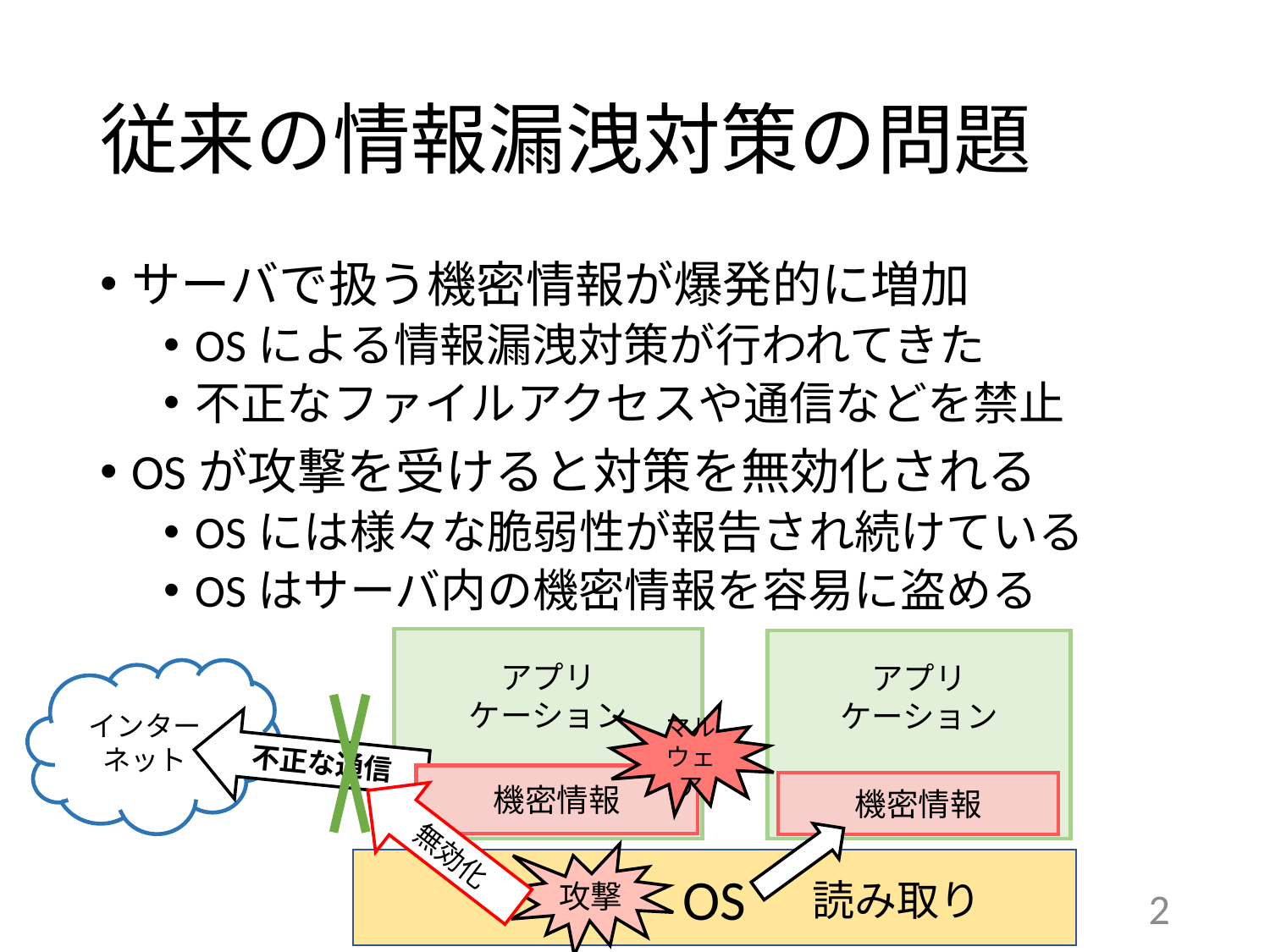

# 従来の情報漏洩対策の問題
サーバで扱う機密情報が爆発的に増加
OSによる情報漏洩対策が行われてきた
不正なファイルアクセスや通信などを禁止
OSが攻撃を受けると対策を無効化される
OSには様々な脆弱性が報告され続けている
OSはサーバ内の機密情報を容易に盗める
アプリ
ケーション

アプリ
ケーション

インターネット
マルウェア
不正な通信
機密情報
機密情報
無効化

攻撃
OS
読み取り
2